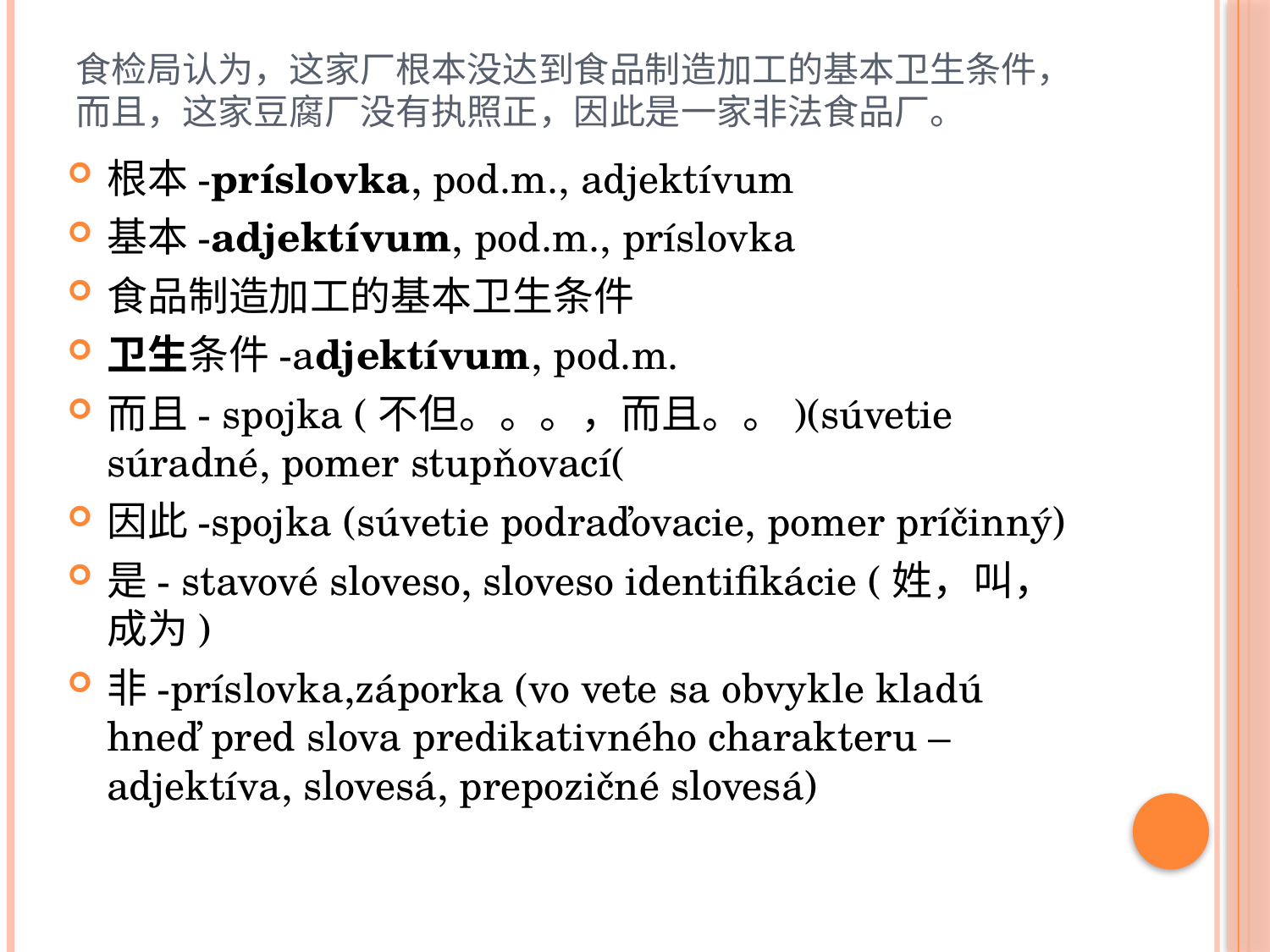

# 食检局认为，这家厂根本没达到食品制造加工的基本卫生条件，而且，这家豆腐厂没有执照正，因此是一家非法食品厂。
根本-príslovka, pod.m., adjektívum
基本-adjektívum, pod.m., príslovka
食品制造加工的基本卫生条件
卫生条件-adjektívum, pod.m.
而且- spojka (不但。。。，而且。。)(súvetie súradné, pomer stupňovací(
因此-spojka (súvetie podraďovacie, pomer príčinný)
是- stavové sloveso, sloveso identifikácie (姓，叫，成为)
非-príslovka,záporka (vo vete sa obvykle kladú hneď pred slova predikativného charakteru –adjektíva, slovesá, prepozičné slovesá)